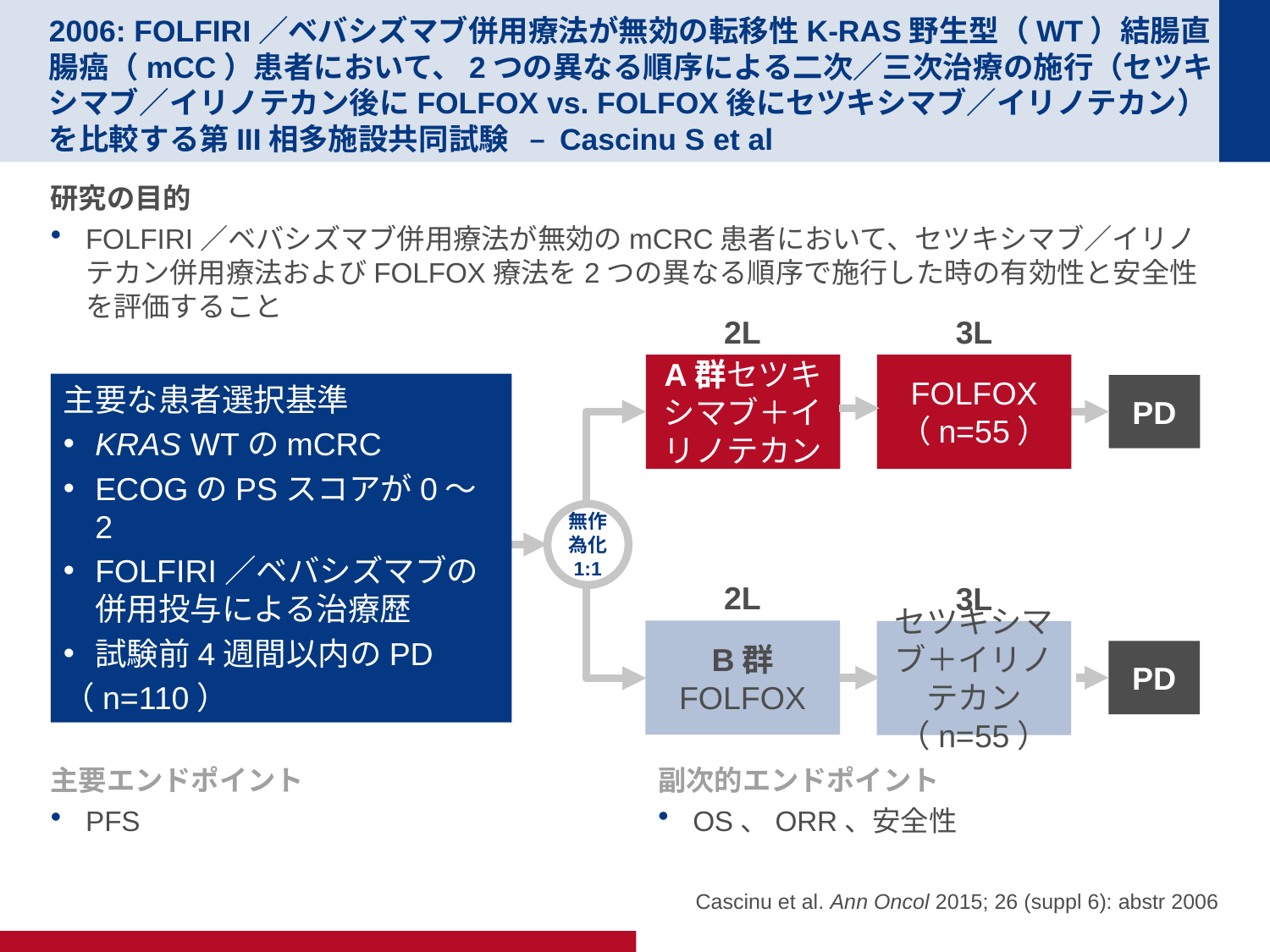

# 2006: FOLFIRI／ベバシズマブ併用療法が無効の転移性K-RAS野生型（WT）結腸直腸癌（mCC）患者において、2つの異なる順序による二次／三次治療の施行（セツキシマブ／イリノテカン後にFOLFOX vs. FOLFOX後にセツキシマブ／イリノテカン）を比較する第III相多施設共同試験   – Cascinu S et al
研究の目的
FOLFIRI／ベバシズマブ併用療法が無効のmCRC患者において、セツキシマブ／イリノテカン併用療法およびFOLFOX療法を2つの異なる順序で施行した時の有効性と安全性を評価すること
2L
3L
A群セツキシマブ＋イリノテカン
FOLFOX
（n=55）
主要な患者選択基準
KRAS WTのmCRC
ECOGのPSスコアが0～2
FOLFIRI／ベバシズマブの併用投与による治療歴
試験前4週間以内のPD
（n=110）
PD
無作
為化
1:1
2L
3L
B群 FOLFOX
セツキシマブ＋イリノテカン
（n=55）
PD
主要エンドポイント
PFS

副次的エンドポイント
OS、ORR、安全性
Cascinu et al. Ann Oncol 2015; 26 (suppl 6): abstr 2006